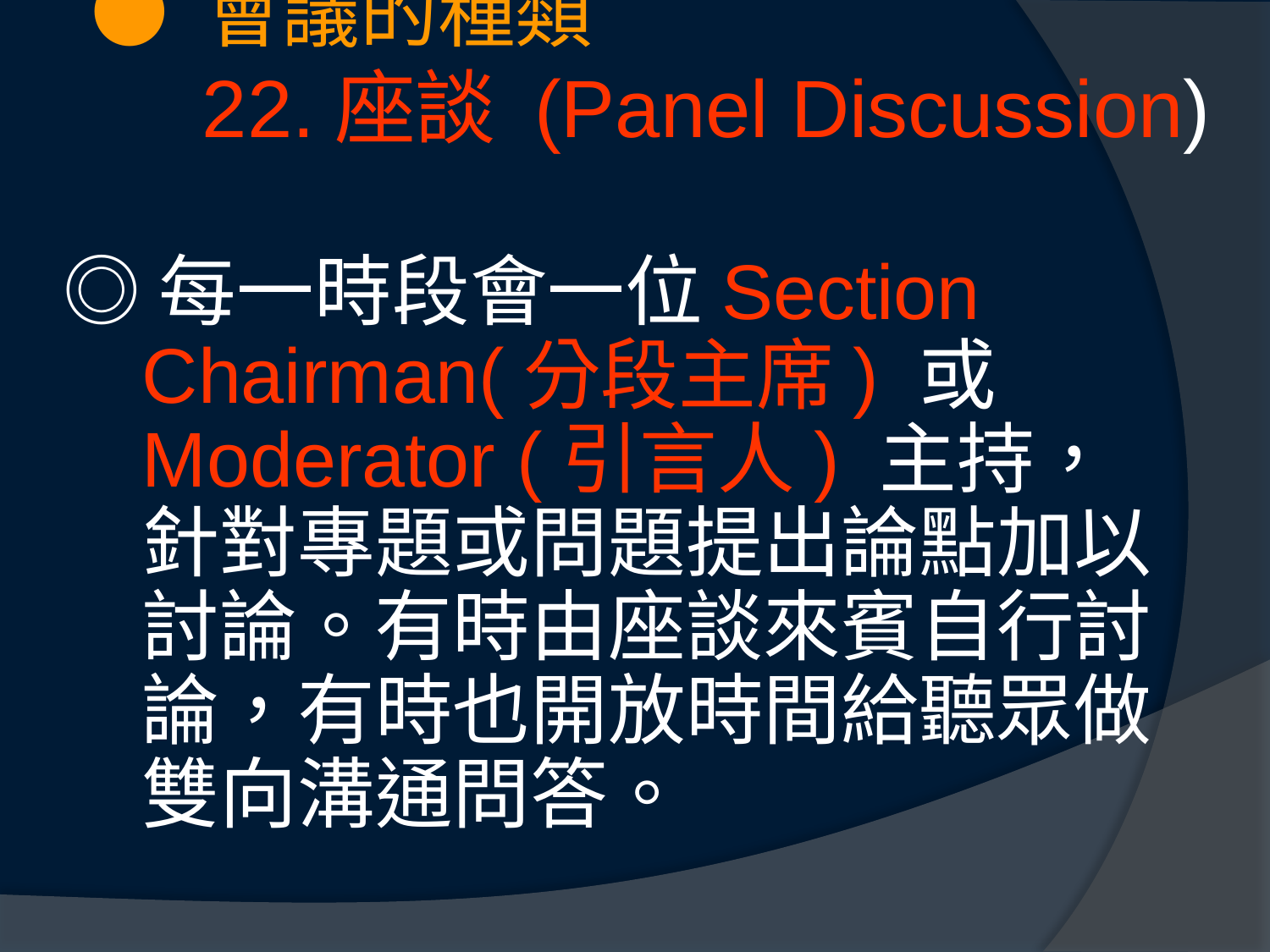

# ● 會議的種類 22.座談 (Panel Discussion)
◎每一時段會一位Section Chairman(分段主席) 或 Moderator (引言人) 主持，針對專題或問題提出論點加以討論。有時由座談來賓自行討論，有時也開放時間給聽眾做雙向溝通問答。